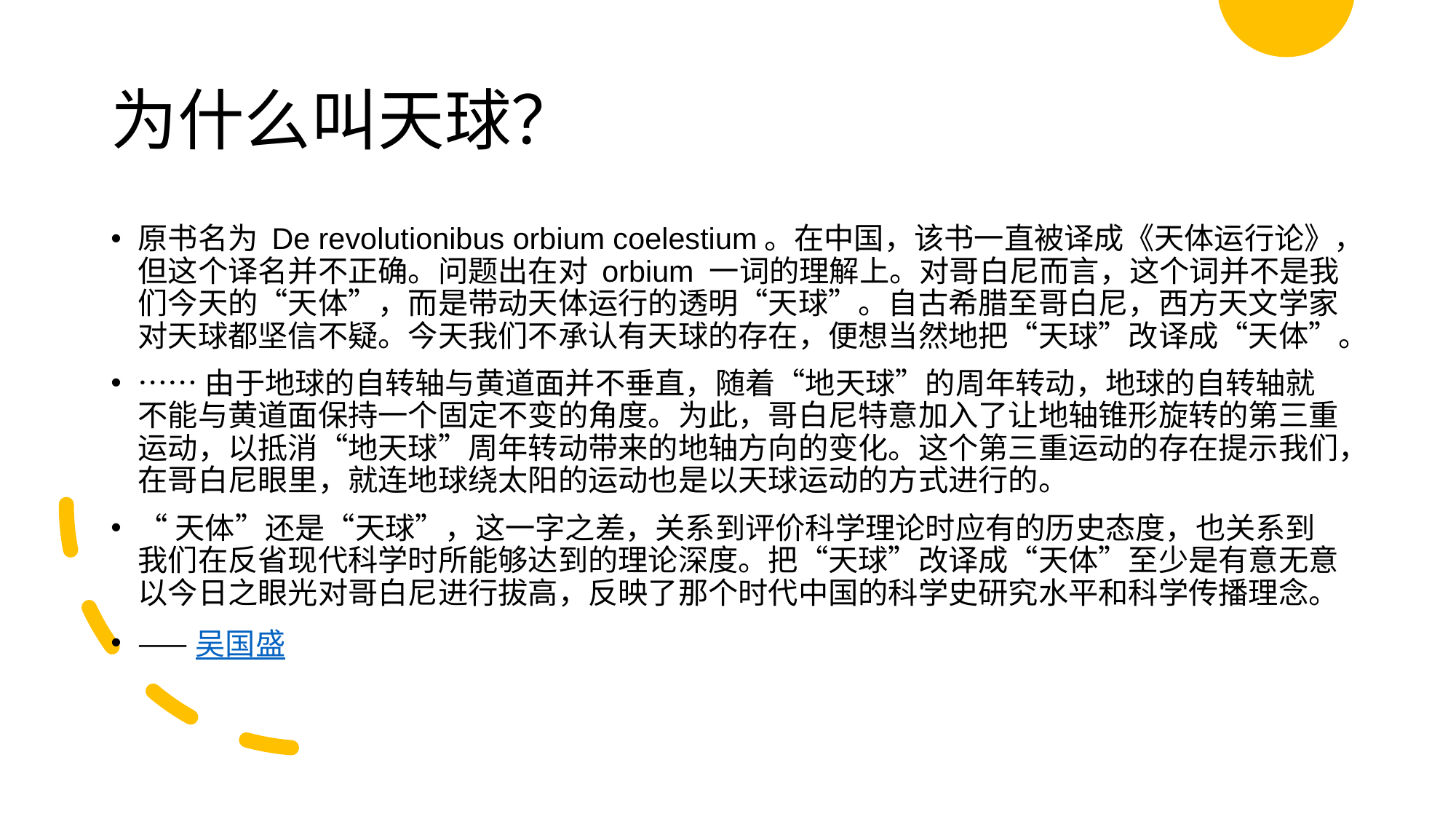

# 为什么叫天球？
原书名为 De revolutionibus orbium coelestium。在中国，该书一直被译成《天体运行论》，但这个译名并不正确。问题出在对 orbium 一词的理解上。对哥白尼而言，这个词并不是我们今天的“天体”，而是带动天体运行的透明“天球”。自古希腊至哥白尼，西方天文学家对天球都坚信不疑。今天我们不承认有天球的存在，便想当然地把“天球”改译成“天体”。
……由于地球的自转轴与黄道面并不垂直，随着“地天球”的周年转动，地球的自转轴就不能与黄道面保持一个固定不变的角度。为此，哥白尼特意加入了让地轴锥形旋转的第三重运动，以抵消“地天球”周年转动带来的地轴方向的变化。这个第三重运动的存在提示我们，在哥白尼眼里，就连地球绕太阳的运动也是以天球运动的方式进行的。
“天体”还是“天球”，这一字之差，关系到评价科学理论时应有的历史态度，也关系到我们在反省现代科学时所能够达到的理论深度。把“天球”改译成“天体”至少是有意无意以今日之眼光对哥白尼进行拔高，反映了那个时代中国的科学史研究水平和科学传播理念。
——吴国盛